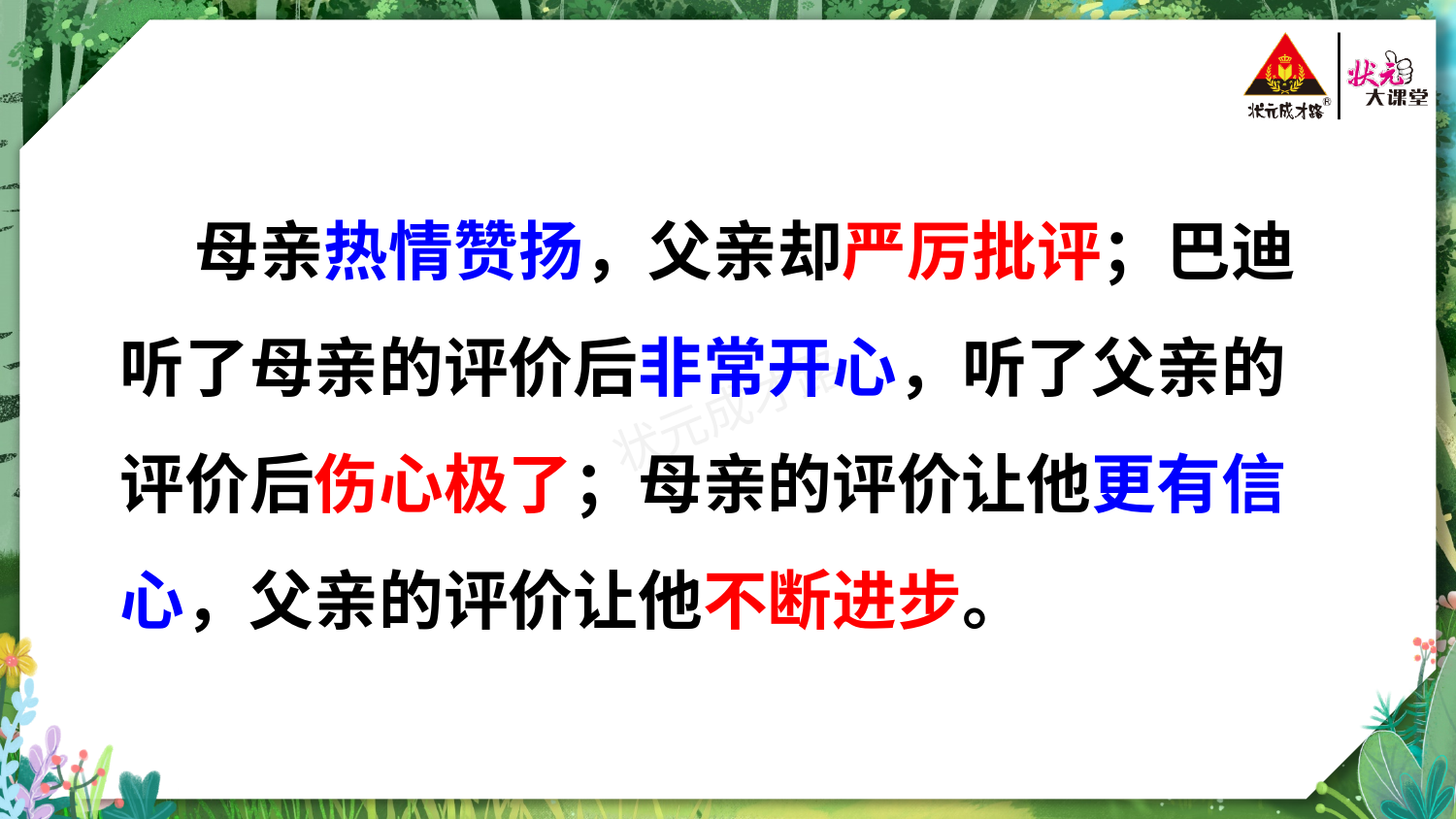

母亲热情赞扬，父亲却严厉批评；巴迪听了母亲的评价后非常开心，听了父亲的评价后伤心极了；母亲的评价让他更有信心，父亲的评价让他不断进步。